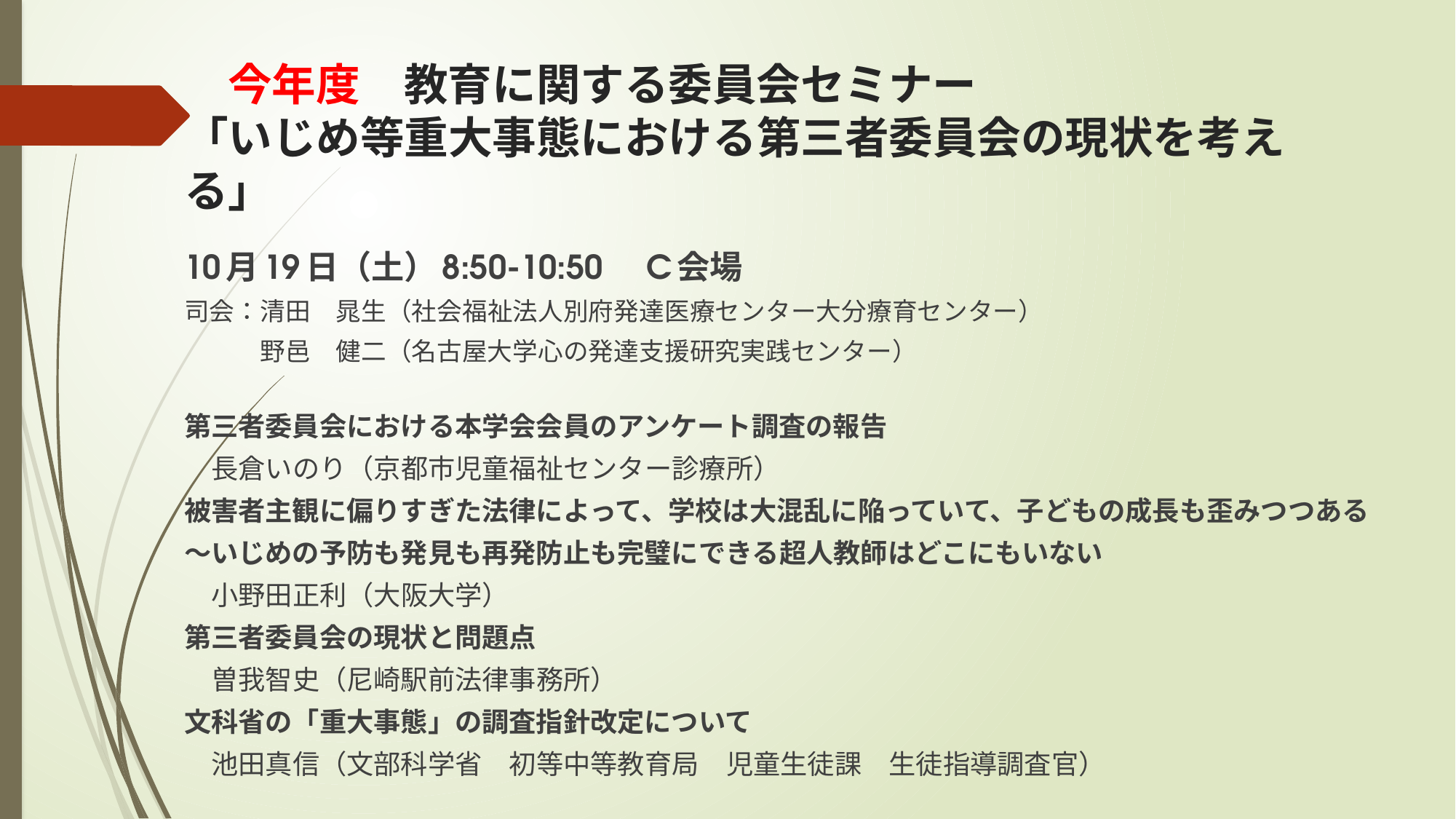

# 今年度　教育に関する委員会セミナー 「いじめ等重大事態における第三者委員会の現状を考える」
10月19日（土）8:50-10:50　C会場
司会：清田　晁生（社会福祉法人別府発達医療センター大分療育センター）
　　　野邑　健二（名古屋大学心の発達支援研究実践センター）

第三者委員会における本学会会員のアンケート調査の報告
　長倉いのり（京都市児童福祉センター診療所）
被害者主観に偏りすぎた法律によって、学校は大混乱に陥っていて、子どもの成長も歪みつつある
～いじめの予防も発見も再発防止も完璧にできる超人教師はどこにもいない
　小野田正利（大阪大学）
第三者委員会の現状と問題点
　曽我智史（尼崎駅前法律事務所）
文科省の「重大事態」の調査指針改定について
　池田真信（文部科学省　初等中等教育局　児童生徒課　生徒指導調査官）